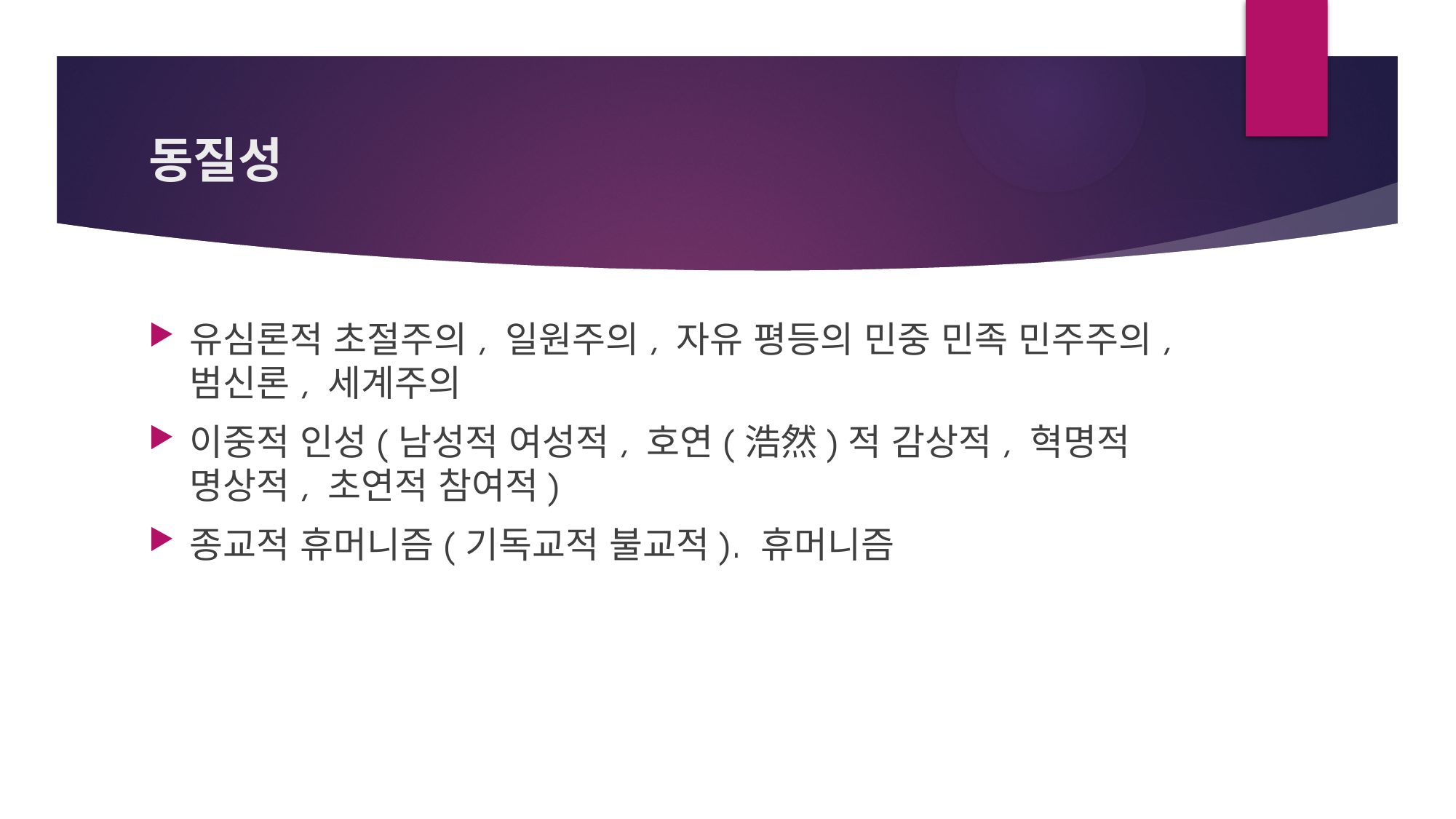

# 동질성
유심론적 초절주의, 일원주의, 자유 평등의 민중 민족 민주주의, 범신론, 세계주의
이중적 인성(남성적 여성적, 호연(浩然)적 감상적, 혁명적 명상적, 초연적 참여적)
종교적 휴머니즘(기독교적 불교적). 휴머니즘